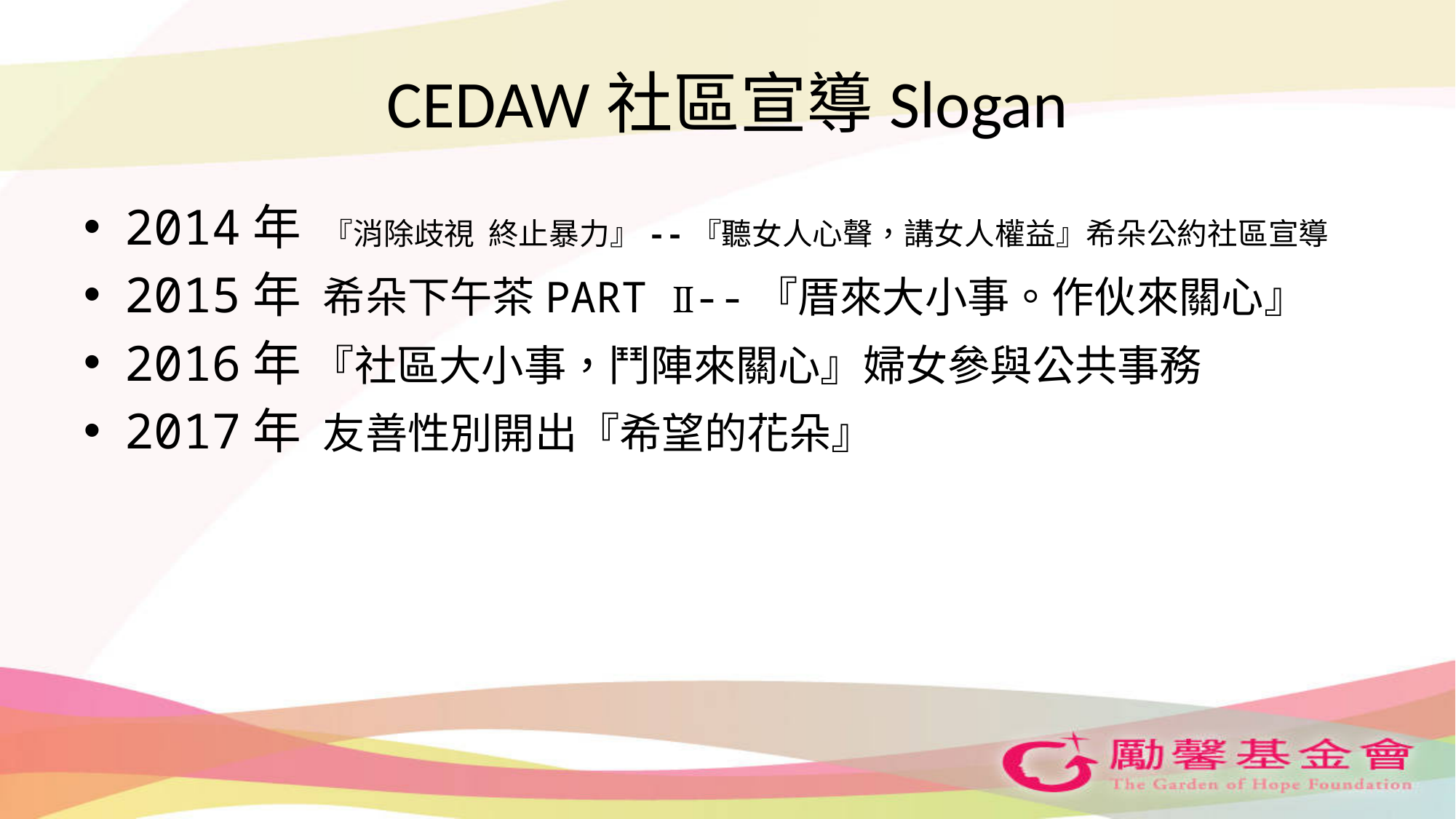

# CEDAW社區宣導Slogan
2014年  『消除歧視  終止暴力』--『聽女人心聲，講女人權益』希朵公約社區宣導
2015年  希朵下午茶Part Ⅱ--『厝來大小事。作伙來關心』
2016年 『社區大小事，鬥陣來關心』婦女參與公共事務
2017年  友善性別開出『希望的花朵』